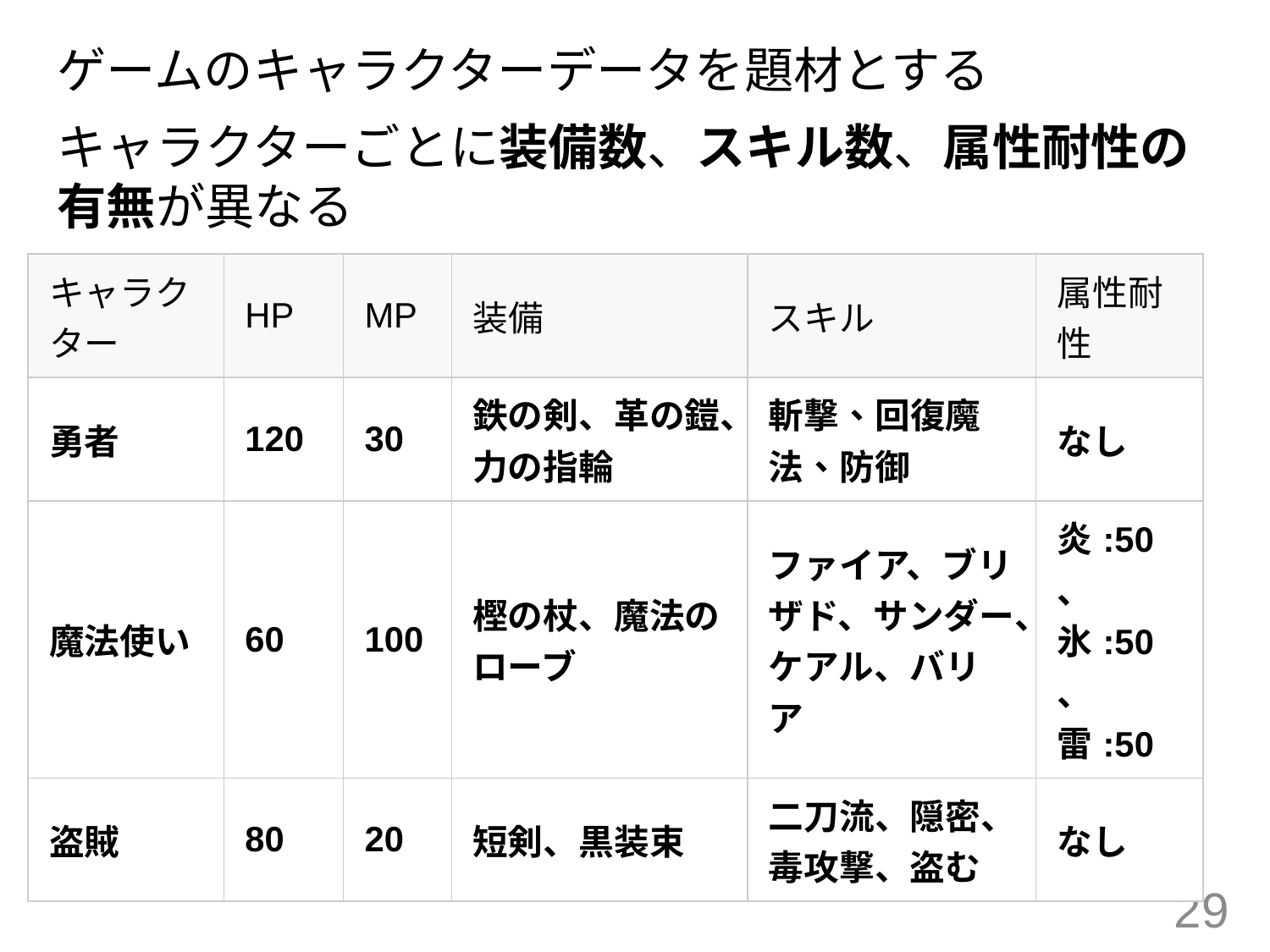

ゲームのキャラクターデータを題材とする
キャラクターごとに装備数、スキル数、属性耐性の有無が異なる

| キャラクター | HP | MP | 装備 | スキル | 属性耐性 |
| --- | --- | --- | --- | --- | --- |
| 勇者 | 120 | 30 | 鉄の剣、革の鎧、力の指輪 | 斬撃、回復魔法、防御 | なし |
| 魔法使い | 60 | 100 | 樫の杖、魔法のローブ | ファイア、ブリザド、サンダー、ケアル、バリア | 炎:50、氷:50、雷:50 |
| 盗賊 | 80 | 20 | 短剣、黒装束 | 二刀流、隠密、毒攻撃、盗む | なし |
29